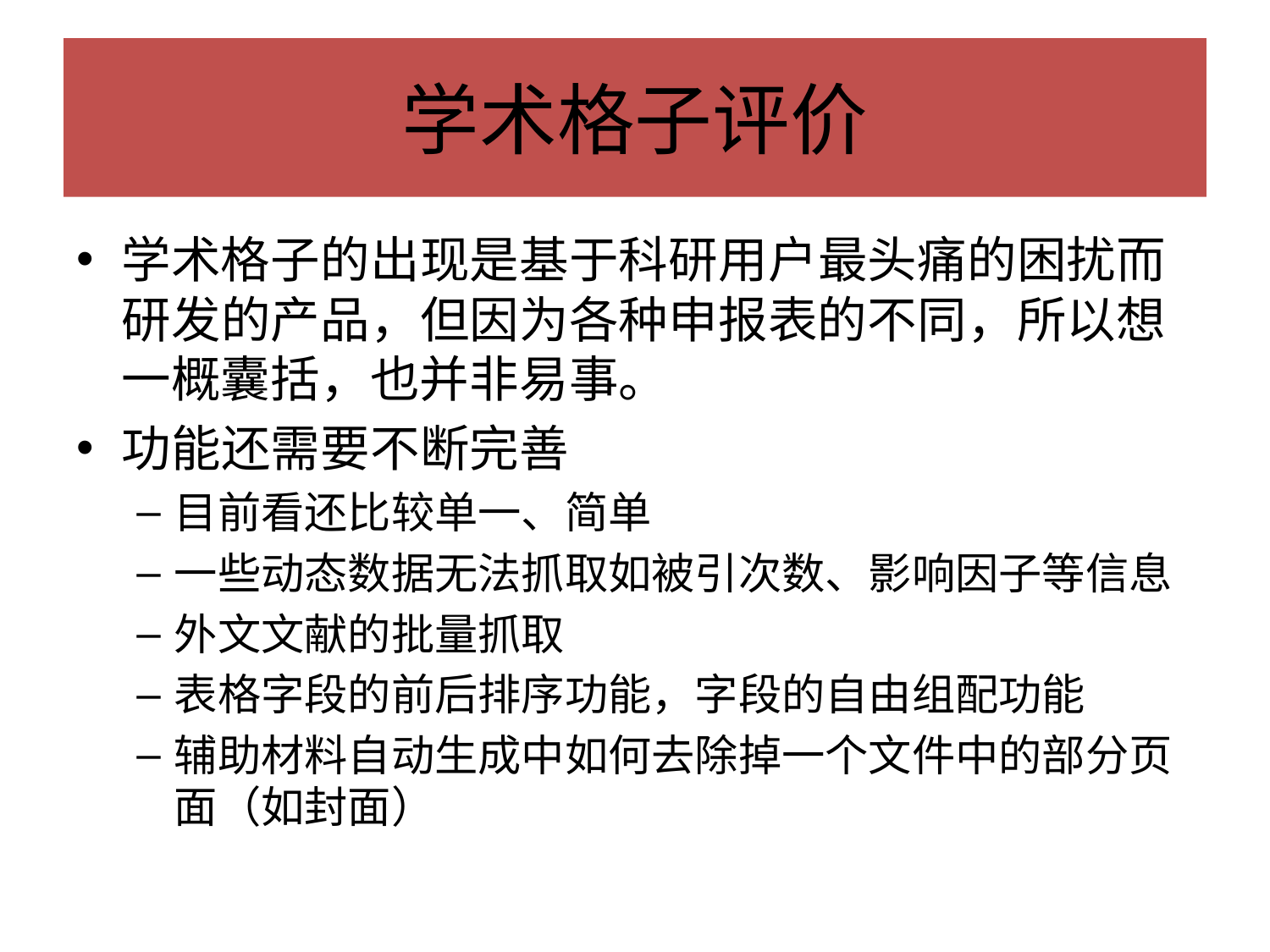

# 学术格子评价
学术格子的出现是基于科研用户最头痛的困扰而研发的产品，但因为各种申报表的不同，所以想一概囊括，也并非易事。
功能还需要不断完善
目前看还比较单一、简单
一些动态数据无法抓取如被引次数、影响因子等信息
外文文献的批量抓取
表格字段的前后排序功能，字段的自由组配功能
辅助材料自动生成中如何去除掉一个文件中的部分页面（如封面）